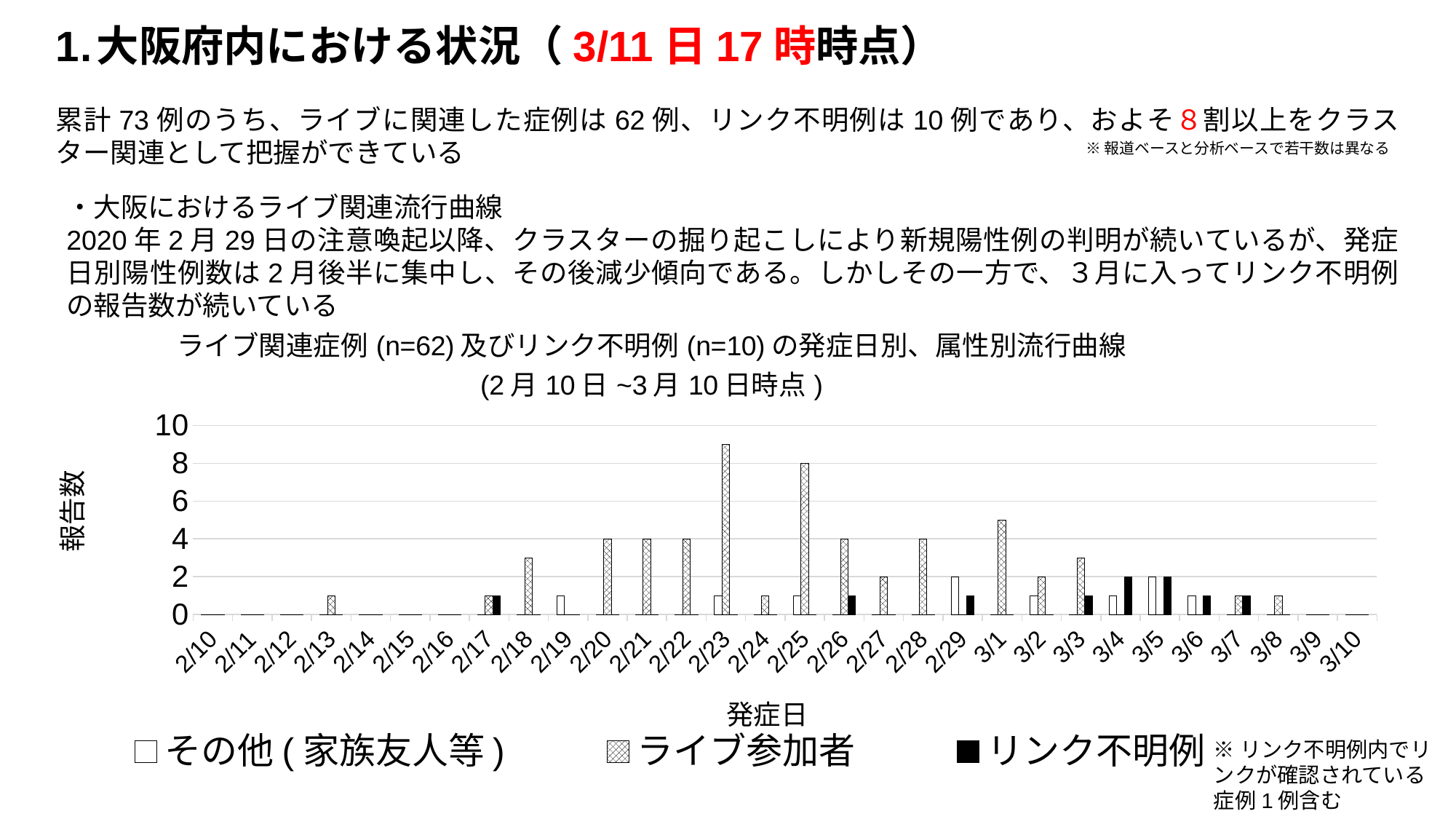

大阪府内における状況（3/11日17時時点）

累計73例のうち、ライブに関連した症例は62例、リンク不明例は10例であり、およそ８割以上をクラスター関連として把握ができている

・大阪におけるライブ関連流行曲線
2020年2月29日の注意喚起以降、クラスターの掘り起こしにより新規陽性例の判明が続いているが、発症日別陽性例数は2月後半に集中し、その後減少傾向である。しかしその一方で、３月に入ってリンク不明例の報告数が続いている
※報道ベースと分析ベースで若干数は異なる

### Chart: ライブ関連症例(n=62)及びリンク不明例(n=10)の発症日別、属性別流行曲線
(2月10日~3月10日時点)

| Category | その他(家族友人等) | ライブ参加者 | リンク不明例 |
|---|---|---|---|
| 43871 | 0.0 | 0.0 | 0.0 |
| 43872 | 0.0 | 0.0 | 0.0 |
| 43873 | 0.0 | 0.0 | 0.0 |
| 43874 | 0.0 | 1.0 | 0.0 |
| 43875 | 0.0 | 0.0 | 0.0 |
| 43876 | 0.0 | 0.0 | 0.0 |
| 43877 | 0.0 | 0.0 | 0.0 |
| 43878 | 0.0 | 1.0 | 1.0 |
| 43879 | 0.0 | 3.0 | 0.0 |
| 43880 | 1.0 | 0.0 | 0.0 |
| 43881 | 0.0 | 4.0 | 0.0 |
| 43882 | 0.0 | 4.0 | 0.0 |
| 43883 | 0.0 | 4.0 | 0.0 |
| 43884 | 1.0 | 9.0 | 0.0 |
| 43885 | 0.0 | 1.0 | 0.0 |
| 43886 | 1.0 | 8.0 | 0.0 |
| 43887 | 0.0 | 4.0 | 1.0 |
| 43888 | 0.0 | 2.0 | 0.0 |
| 43889 | 0.0 | 4.0 | 0.0 |
| 43890 | 2.0 | 0.0 | 1.0 |
| 43891 | 0.0 | 5.0 | 0.0 |
| 43892 | 1.0 | 2.0 | 0.0 |
| 43893 | 0.0 | 3.0 | 1.0 |
| 43894 | 1.0 | 0.0 | 2.0 |
| 43895 | 2.0 | 0.0 | 2.0 |
| 43896 | 1.0 | 0.0 | 1.0 |
| 43897 | 0.0 | 1.0 | 1.0 |
| 43898 | 0.0 | 1.0 | 0.0 |
| 43899 | 0.0 | 0.0 | 0.0 |
| 43900 | 0.0 | 0.0 | 0.0 |
※リンク不明例内でリンクが確認されている症例1例含む